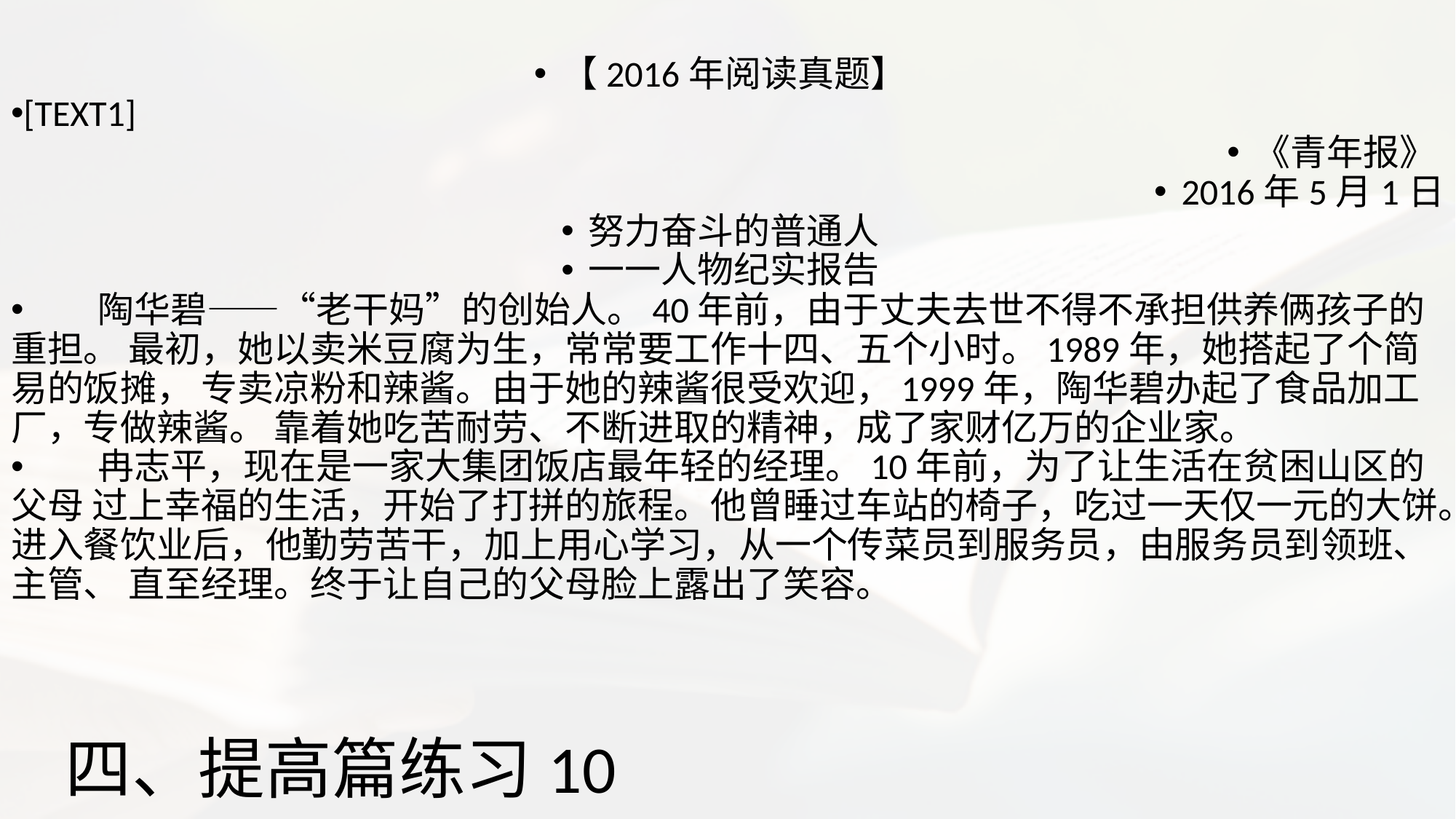

【2016年阅读真题】
[TEXT1]
《青年报》
2016年5月1日
努力奋斗的普通人
一一人物纪实报告
        陶华碧——“老干妈”的创始人。40年前，由于丈夫去世不得不承担供养俩孩子的重担。 最初，她以卖米豆腐为生，常常要工作十四、五个小时。1989年，她搭起了个简易的饭摊， 专卖凉粉和辣酱。由于她的辣酱很受欢迎，1999年，陶华碧办起了食品加工厂，专做辣酱。 靠着她吃苦耐劳、不断进取的精神，成了家财亿万的企业家。
        冉志平，现在是一家大集团饭店最年轻的经理。10年前，为了让生活在贫困山区的父母 过上幸福的生活，开始了打拼的旅程。他曾睡过车站的椅子，吃过一天仅一元的大饼。进入餐饮业后，他勤劳苦干，加上用心学习，从一个传菜员到服务员，由服务员到领班、主管、 直至经理。终于让自己的父母脸上露出了笑容。
# 四、提高篇练习10